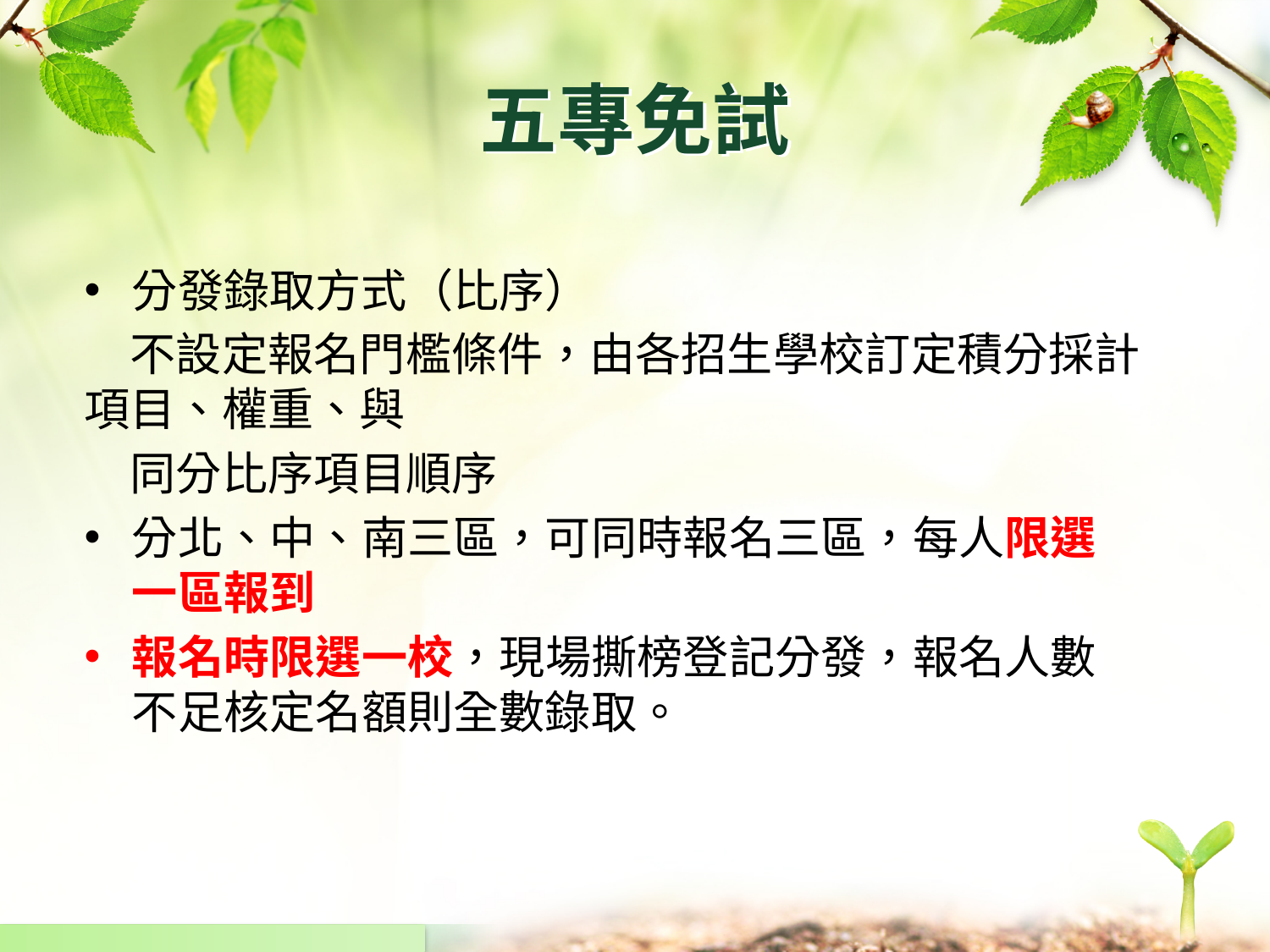

# 五專免試
分發錄取方式（比序）
　不設定報名門檻條件，由各招生學校訂定積分採計項目、權重、與
　同分比序項目順序
分北、中、南三區，可同時報名三區，每人限選一區報到
報名時限選一校，現場撕榜登記分發，報名人數不足核定名額則全數錄取。